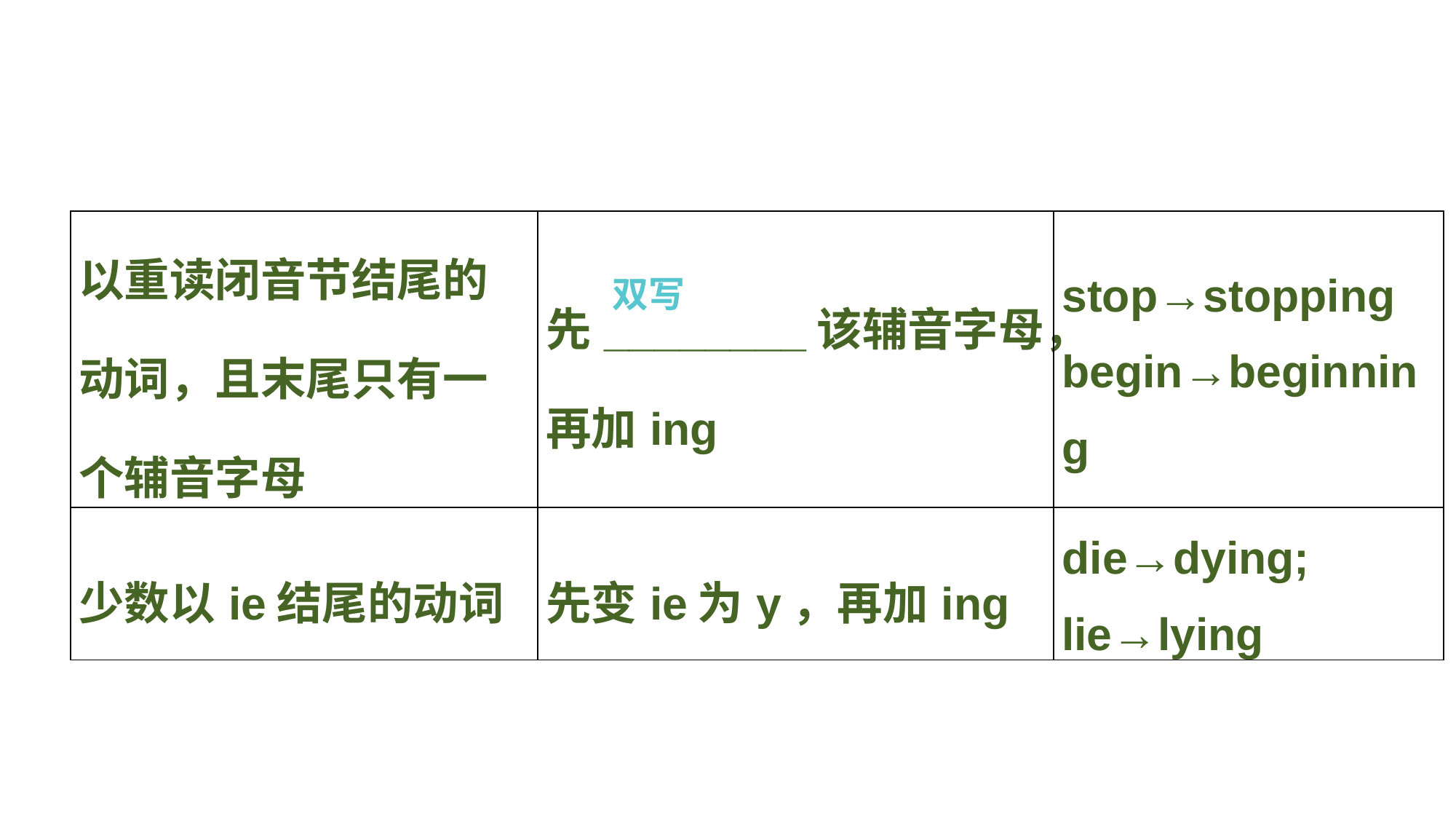

| 以重读闭音节结尾的动词，且末尾只有一个辅音字母 | 先\_\_\_\_\_\_\_\_该辅音字母，再加­ing | stop→stopping begin→beginning |
| --- | --- | --- |
| 少数以ie结尾的动词 | 先变ie为y，再加­ing | die→dying; lie→lying |
双写